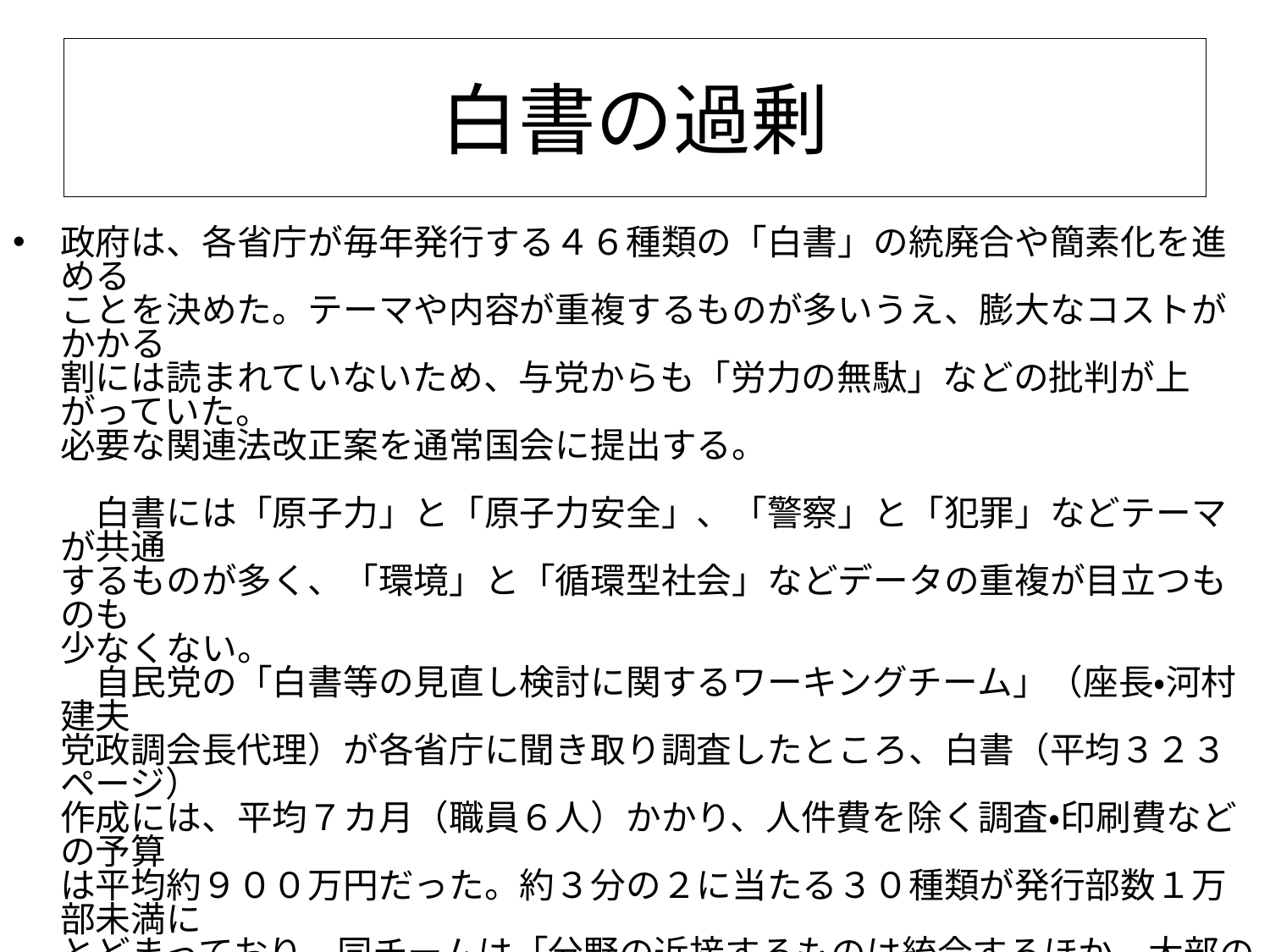

# 白書の過剰
政府は、各省庁が毎年発行する４６種類の「白書」の統廃合や簡素化を進める
ことを決めた。テーマや内容が重複するものが多いうえ、膨大なコストがかかる
割には読まれていないため、与党からも「労力の無駄」などの批判が上がっていた。
必要な関連法改正案を通常国会に提出する。
　白書には「原子力」と「原子力安全」、「警察」と「犯罪」などテーマが共通
するものが多く、「環境」と「循環型社会」などデータの重複が目立つものも
少なくない。
　自民党の「白書等の見直し検討に関するワーキングチーム」（座長・河村建夫
党政調会長代理）が各省庁に聞き取り調査したところ、白書（平均３２３ページ）
作成には、平均７カ月（職員６人）かかり、人件費を除く調査・印刷費などの予算
は平均約９００万円だった。約３分の２に当たる３０種類が発行部数１万部未満に
とどまっており、同チームは「分野の近接するものは統合するほか、大部の白書
から簡易なリポートへの代替も検討したい」としている。
　白書には法律で国会への報告が義務付けられている２８種類の「法定白書」と、
法律の規定はないが閣議に報告される１８種類の「非法定白書」がある。